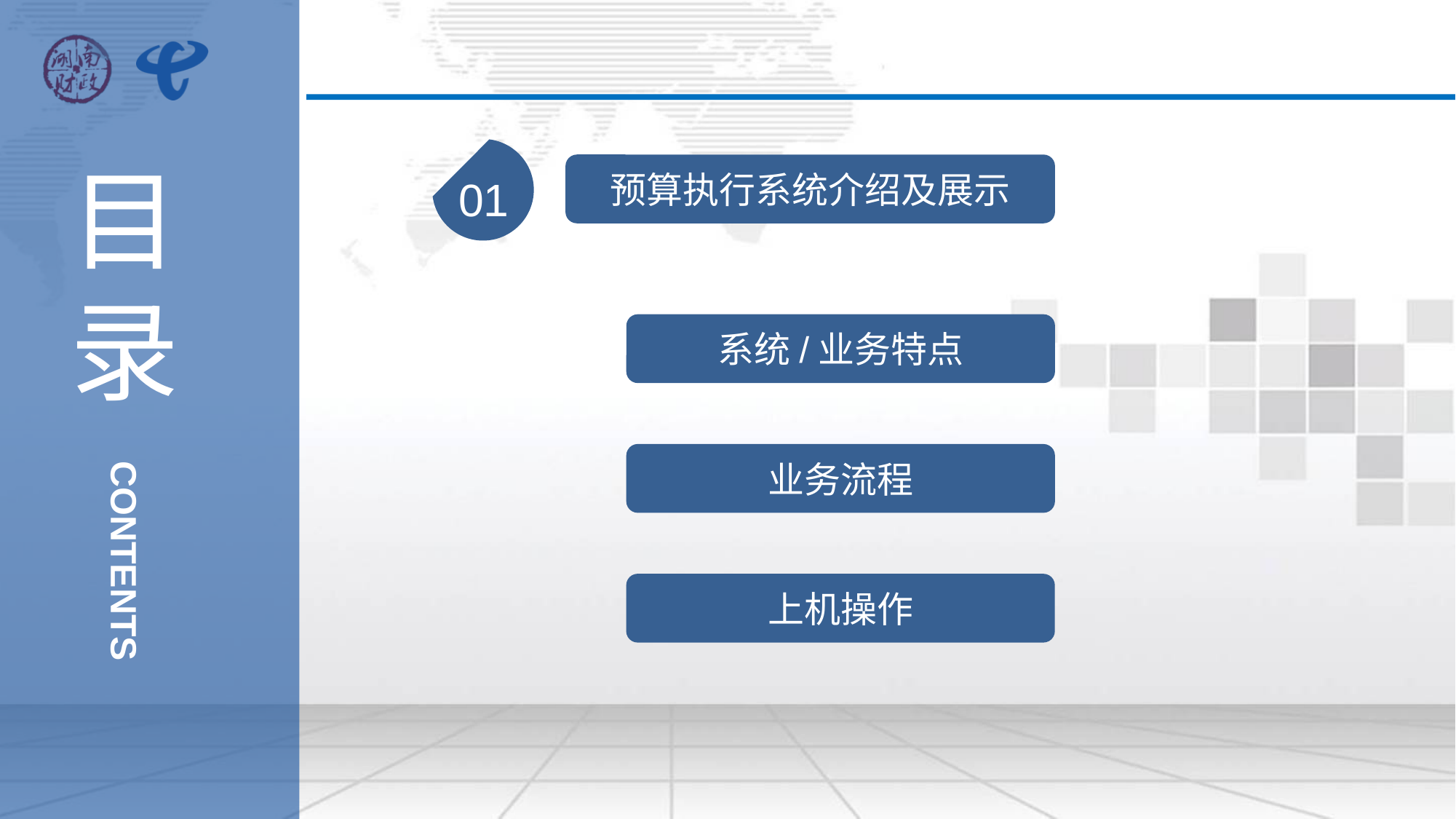

01
目
录
CONTENTS
预算执行系统介绍及展示
系统/业务特点
业务流程
上机操作